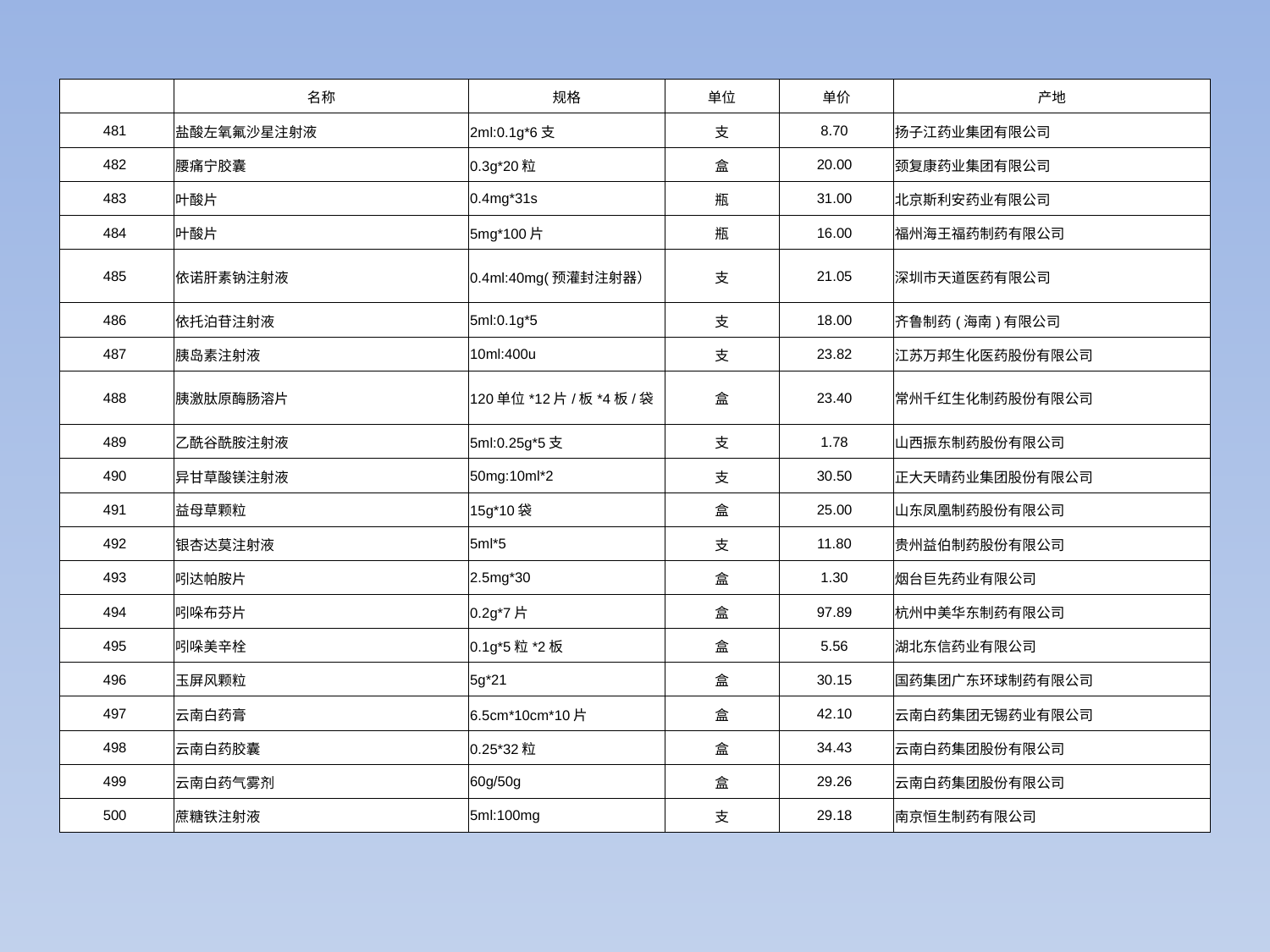

|  | 名称 | 规格 | 单位 | 单价 | 产地 |
| --- | --- | --- | --- | --- | --- |
| 481 | 盐酸左氧氟沙星注射液 | 2ml:0.1g\*6支 | 支 | 8.70 | 扬子江药业集团有限公司 |
| 482 | 腰痛宁胶囊 | 0.3g\*20粒 | 盒 | 20.00 | 颈复康药业集团有限公司 |
| 483 | 叶酸片 | 0.4mg\*31s | 瓶 | 31.00 | 北京斯利安药业有限公司 |
| 484 | 叶酸片 | 5mg\*100片 | 瓶 | 16.00 | 福州海王福药制药有限公司 |
| 485 | 依诺肝素钠注射液 | 0.4ml:40mg(预灌封注射器） | 支 | 21.05 | 深圳市天道医药有限公司 |
| 486 | 依托泊苷注射液 | 5ml:0.1g\*5 | 支 | 18.00 | 齐鲁制药(海南)有限公司 |
| 487 | 胰岛素注射液 | 10ml:400u | 支 | 23.82 | 江苏万邦生化医药股份有限公司 |
| 488 | 胰激肽原酶肠溶片 | 120单位\*12片/板\*4板/袋 | 盒 | 23.40 | 常州千红生化制药股份有限公司 |
| 489 | 乙酰谷酰胺注射液 | 5ml:0.25g\*5支 | 支 | 1.78 | 山西振东制药股份有限公司 |
| 490 | 异甘草酸镁注射液 | 50mg:10ml\*2 | 支 | 30.50 | 正大天晴药业集团股份有限公司 |
| 491 | 益母草颗粒 | 15g\*10袋 | 盒 | 25.00 | 山东凤凰制药股份有限公司 |
| 492 | 银杏达莫注射液 | 5ml\*5 | 支 | 11.80 | 贵州益伯制药股份有限公司 |
| 493 | 吲达帕胺片 | 2.5mg\*30 | 盒 | 1.30 | 烟台巨先药业有限公司 |
| 494 | 吲哚布芬片 | 0.2g\*7片 | 盒 | 97.89 | 杭州中美华东制药有限公司 |
| 495 | 吲哚美辛栓 | 0.1g\*5粒\*2板 | 盒 | 5.56 | 湖北东信药业有限公司 |
| 496 | 玉屏风颗粒 | 5g\*21 | 盒 | 30.15 | 国药集团广东环球制药有限公司 |
| 497 | 云南白药膏 | 6.5cm\*10cm\*10片 | 盒 | 42.10 | 云南白药集团无锡药业有限公司 |
| 498 | 云南白药胶囊 | 0.25\*32粒 | 盒 | 34.43 | 云南白药集团股份有限公司 |
| 499 | 云南白药气雾剂 | 60g/50g | 盒 | 29.26 | 云南白药集团股份有限公司 |
| 500 | 蔗糖铁注射液 | 5ml:100mg | 支 | 29.18 | 南京恒生制药有限公司 |